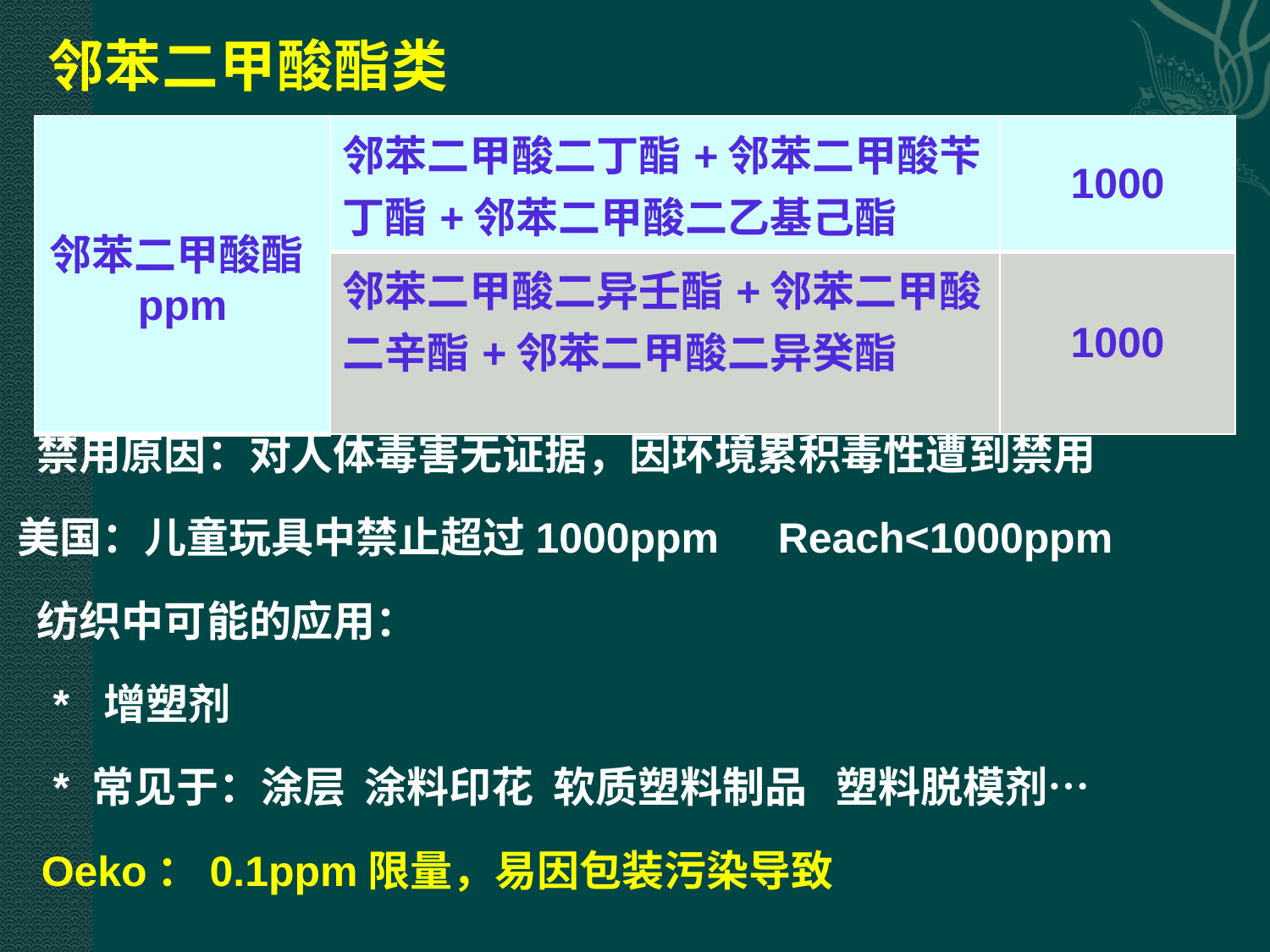

# 邻苯二甲酸酯类
| 邻苯二甲酸酯ppm | 邻苯二甲酸二丁酯+邻苯二甲酸苄丁酯+邻苯二甲酸二乙基己酯 | 1000 |
| --- | --- | --- |
|  | 邻苯二甲酸二异壬酯+邻苯二甲酸二辛酯+邻苯二甲酸二异癸酯 | 1000 |
 禁用原因：对人体毒害无证据，因环境累积毒性遭到禁用
美国：儿童玩具中禁止超过1000ppm     Reach<1000ppm
 纺织中可能的应用：
   *  增塑剂
   * 常见于：涂层  涂料印花  软质塑料制品   塑料脱模剂…
  Oeko：0.1ppm限量，易因包装污染导致